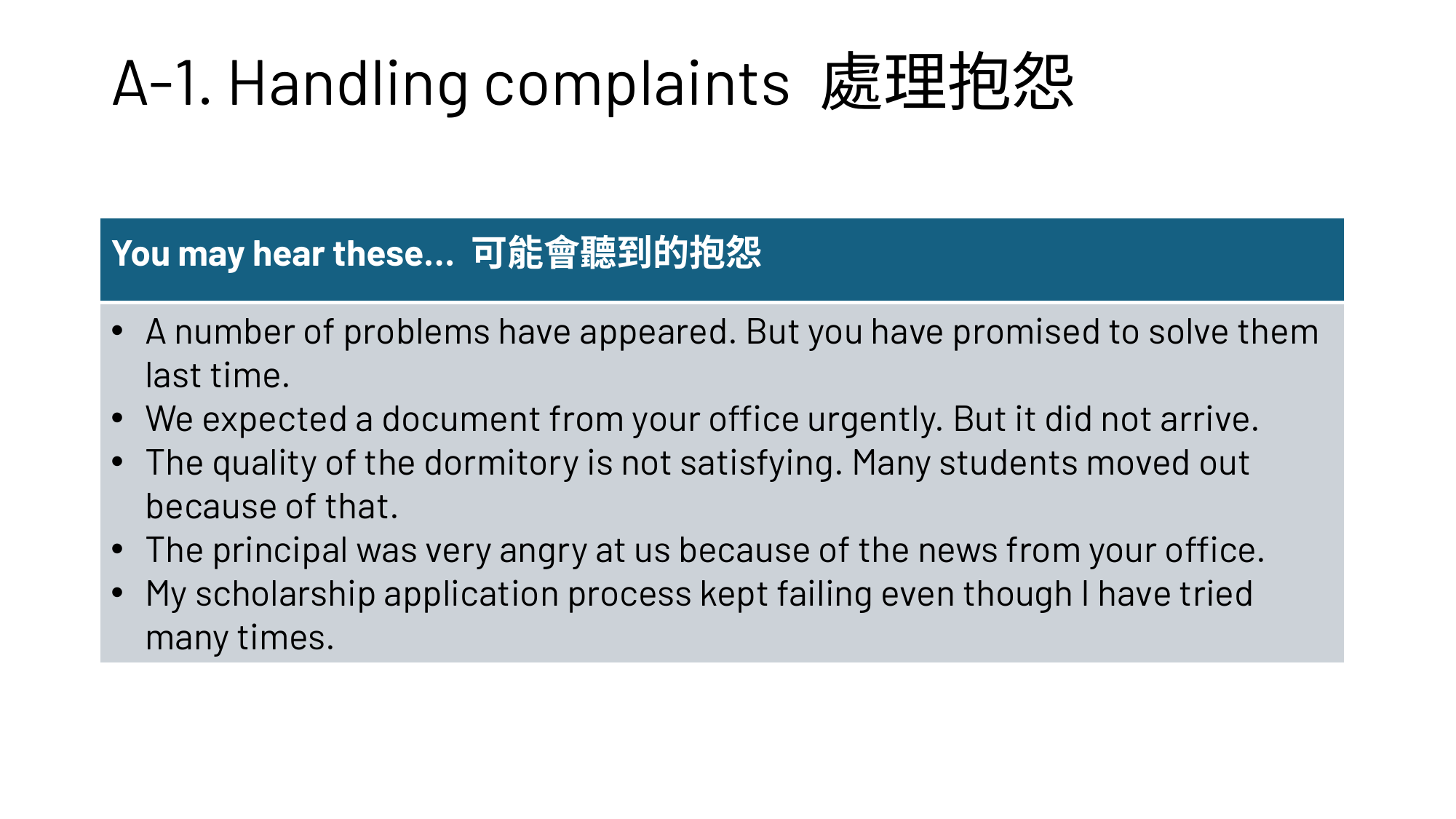

# A-1. Handling complaints 處理抱怨
| You may hear these… 可能會聽到的抱怨 |
| --- |
| A number of problems have appeared. But you have promised to solve them last time. We expected a document from your office urgently. But it did not arrive. The quality of the dormitory is not satisfying. Many students moved out because of that. The principal was very angry at us because of the news from your office. My scholarship application process kept failing even though I have tried many times. |